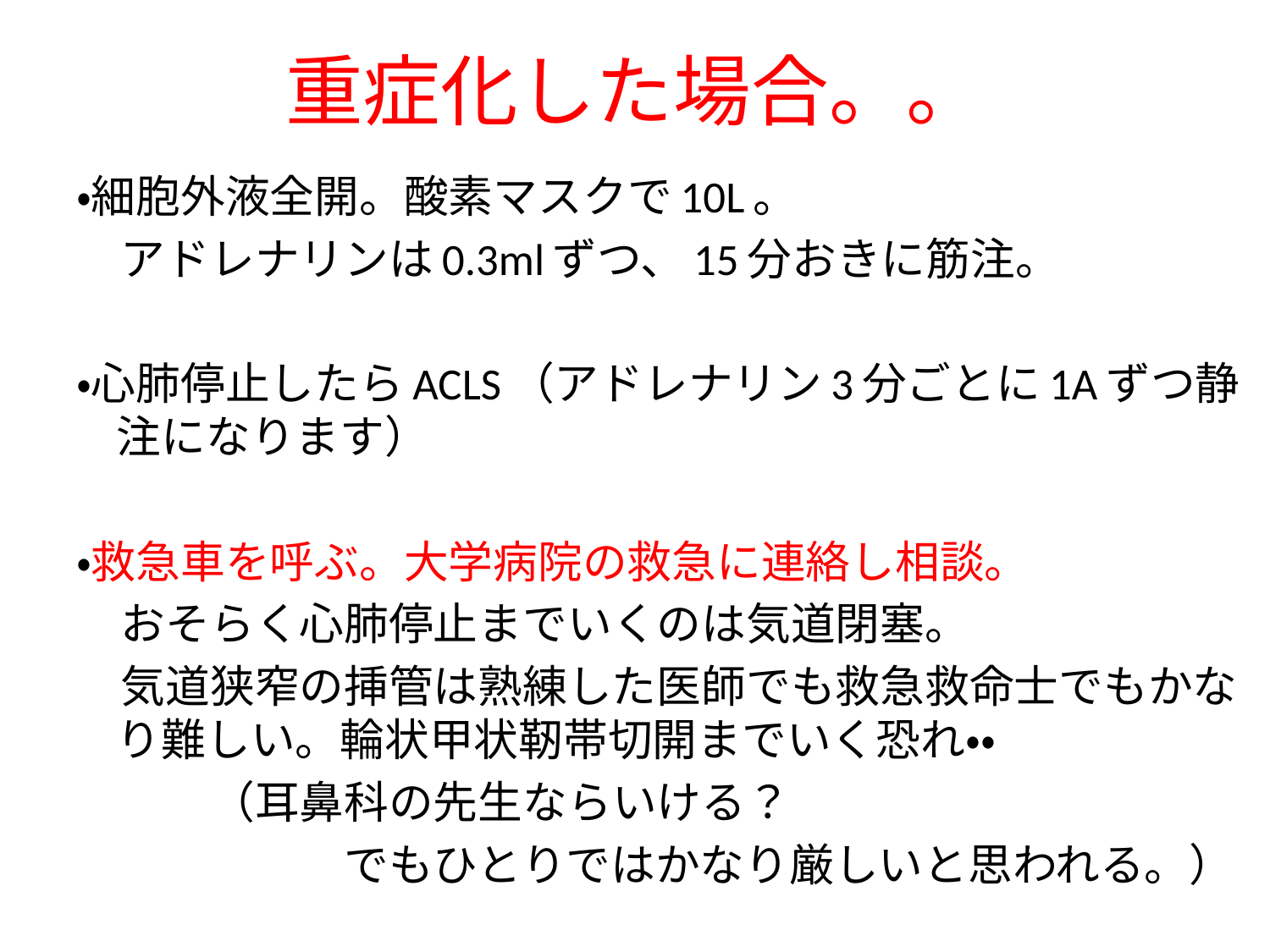

# 重症化した場合。。
・細胞外液全開。酸素マスクで10L。
　アドレナリンは0.3mlずつ、15分おきに筋注。

・心肺停止したらACLS（アドレナリン3分ごとに1Aずつ静注になります）

・救急車を呼ぶ。大学病院の救急に連絡し相談。
　おそらく心肺停止までいくのは気道閉塞。
　気道狭窄の挿管は熟練した医師でも救急救命士でもかなり難しい。輪状甲状靭帯切開までいく恐れ・・
　　　（耳鼻科の先生ならいける？
　　　　　　でもひとりではかなり厳しいと思われる。）